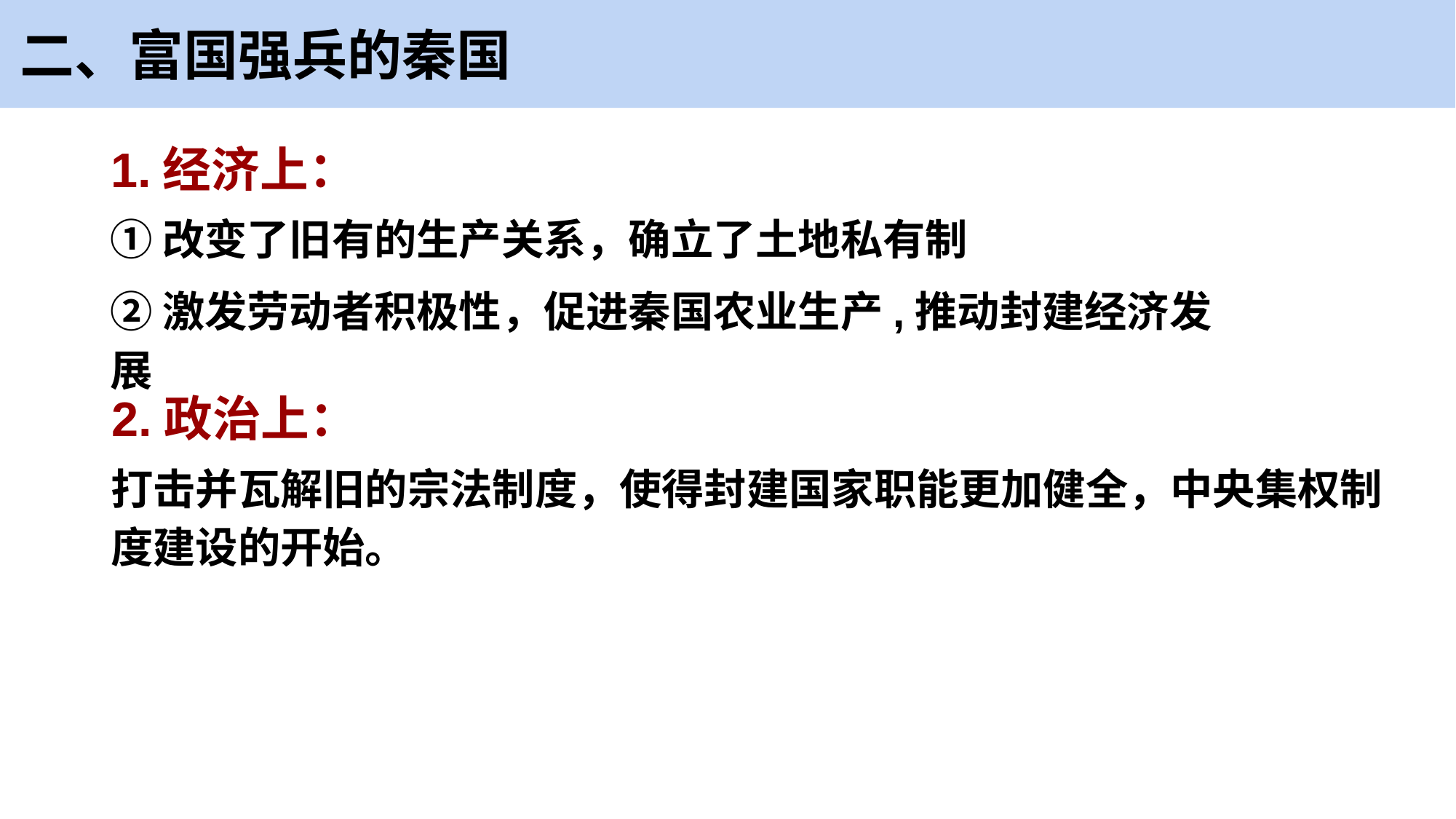

二、富国强兵的秦国
1.经济上：
①改变了旧有的生产关系，确立了土地私有制
②激发劳动者积极性，促进秦国农业生产,推动封建经济发展
2.政治上：
打击并瓦解旧的宗法制度，使得封建国家职能更加健全，中央集权制度建设的开始。